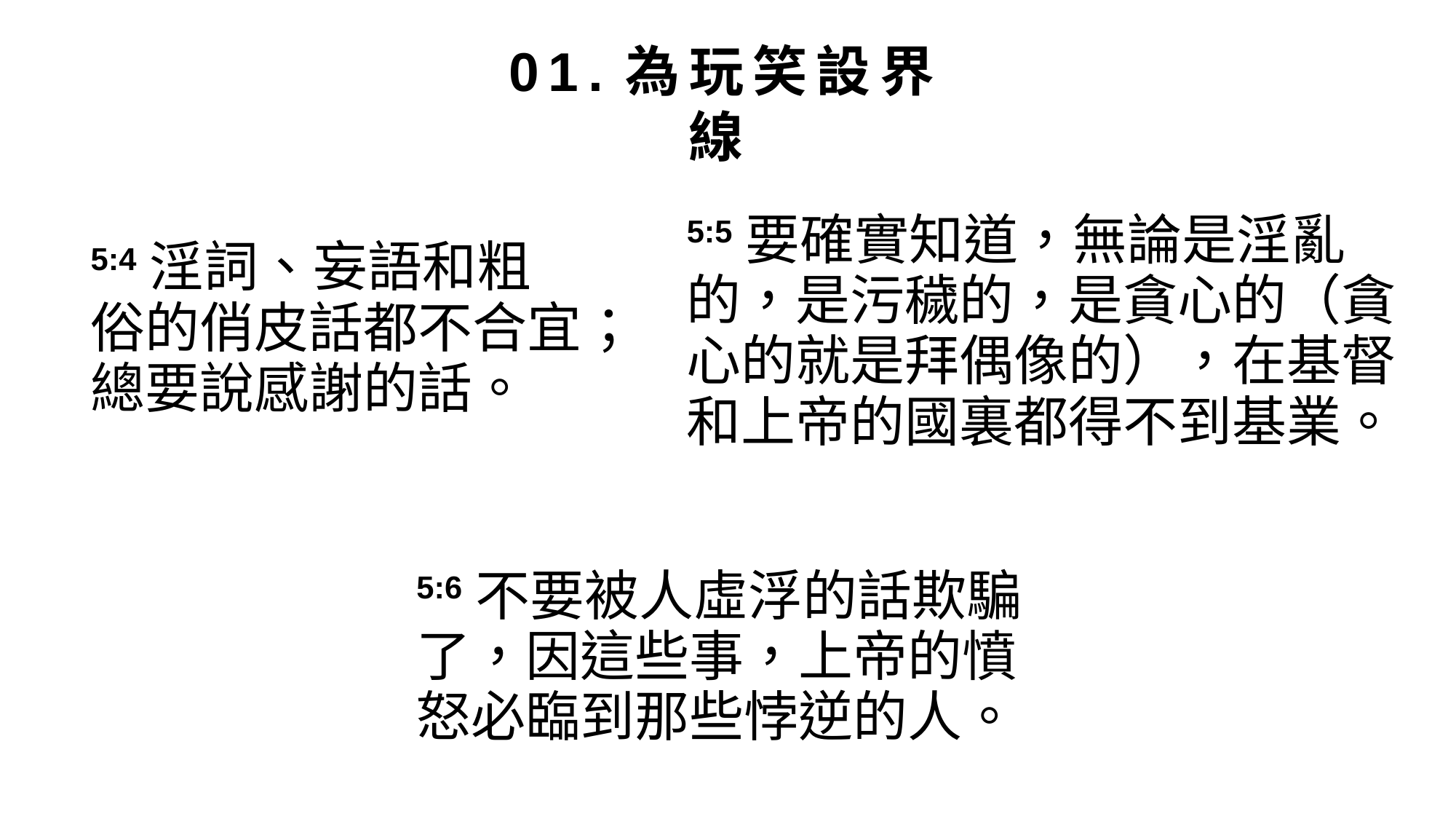

01.為玩笑設界線

5:5要確實知道，無論是淫亂的，是污穢的，是貪心的（貪心的就是拜偶像的），在基督和上帝的國裏都得不到基業。
5:4淫詞、妄語和粗俗的俏皮話都不合宜；總要說感謝的話。
5:6不要被人虛浮的話欺騙了，因這些事，上帝的憤怒必臨到那些悖逆的人。